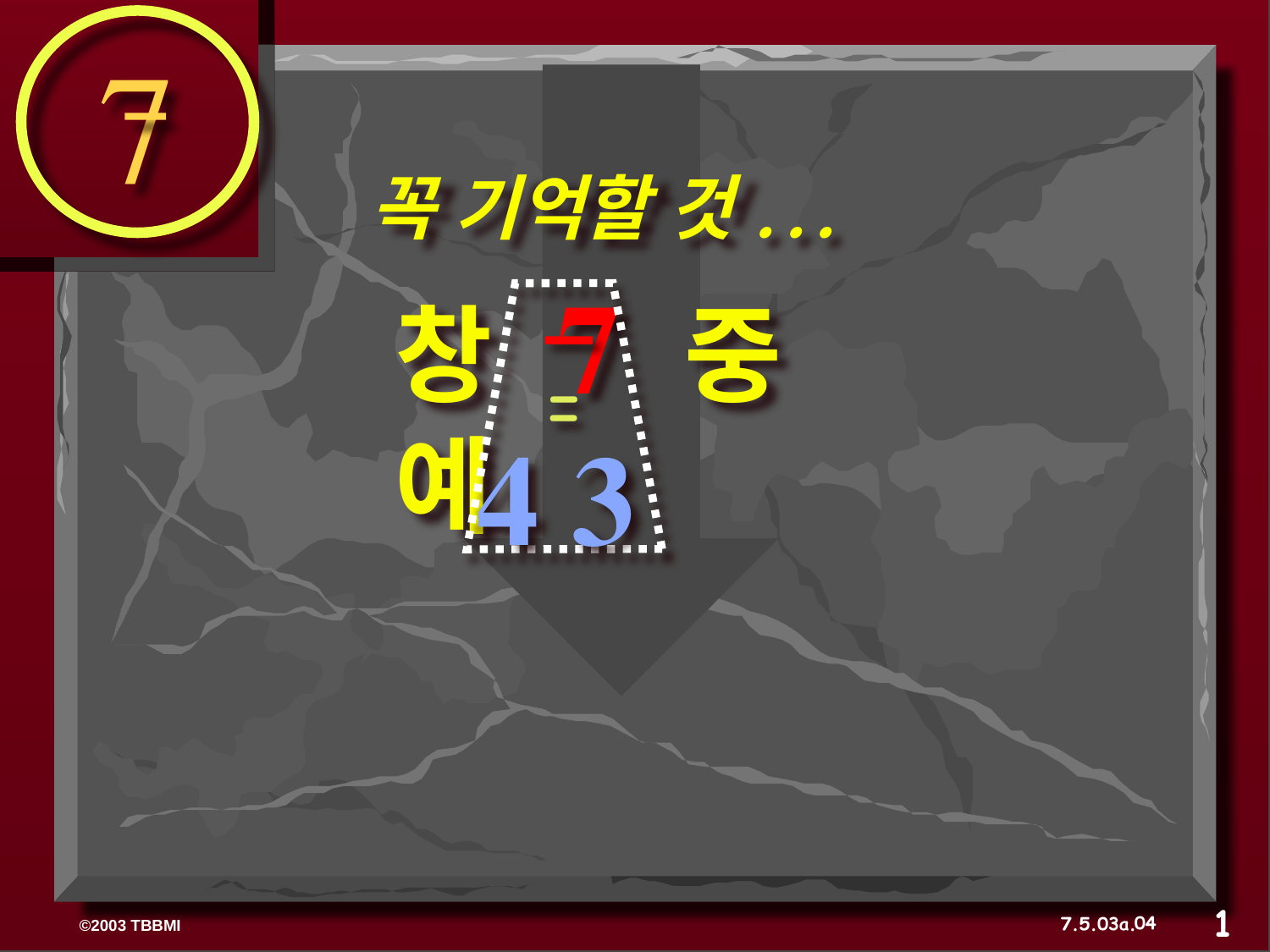

7

꼭 기억할 것...
창 7 중 예

=

   4 3

1
04